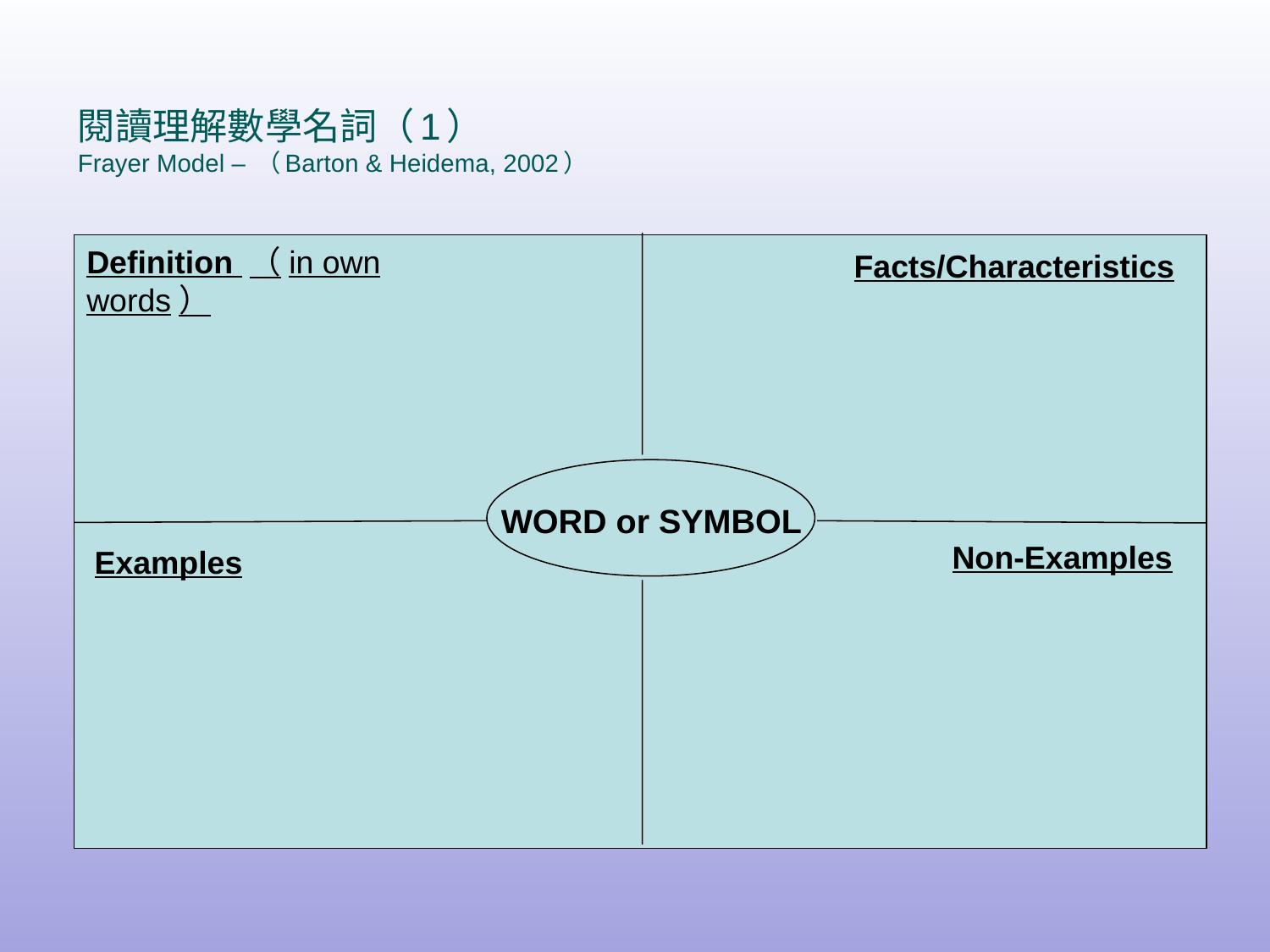

# 閱讀理解數學名詞（1） Frayer Model – （Barton & Heidema, 2002）

Definition （in own words）
Facts/Characteristics

WORD or SYMBOL

Non-Examples
Examples